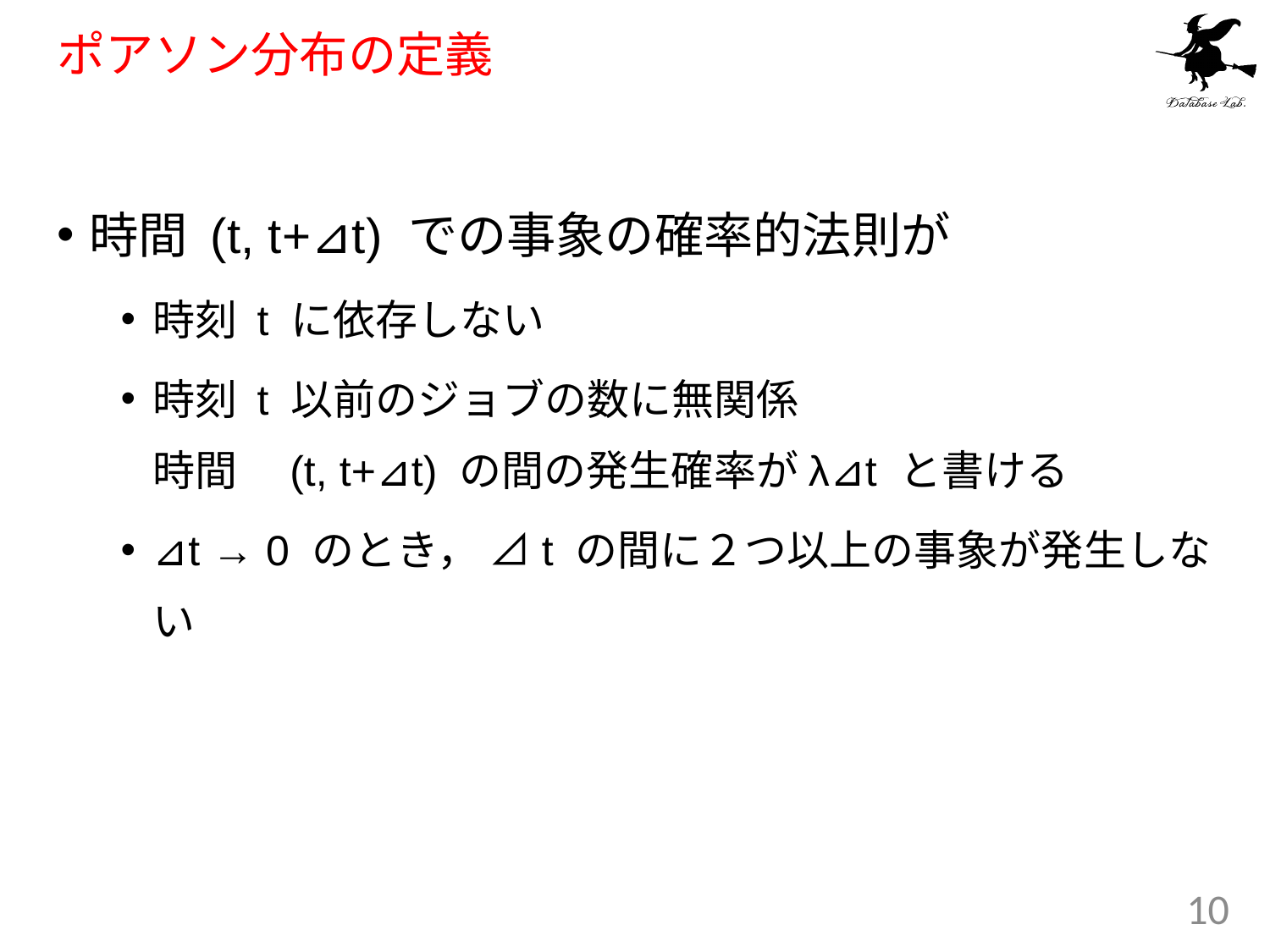

# ポアソン分布の定義
時間 (t, t+⊿t) での事象の確率的法則が
時刻 t に依存しない
時刻 t 以前のジョブの数に無関係
時間　(t, t+⊿t) の間の発生確率がλ⊿t と書ける
⊿t → 0 のとき， ⊿t の間に２つ以上の事象が発生しない
10